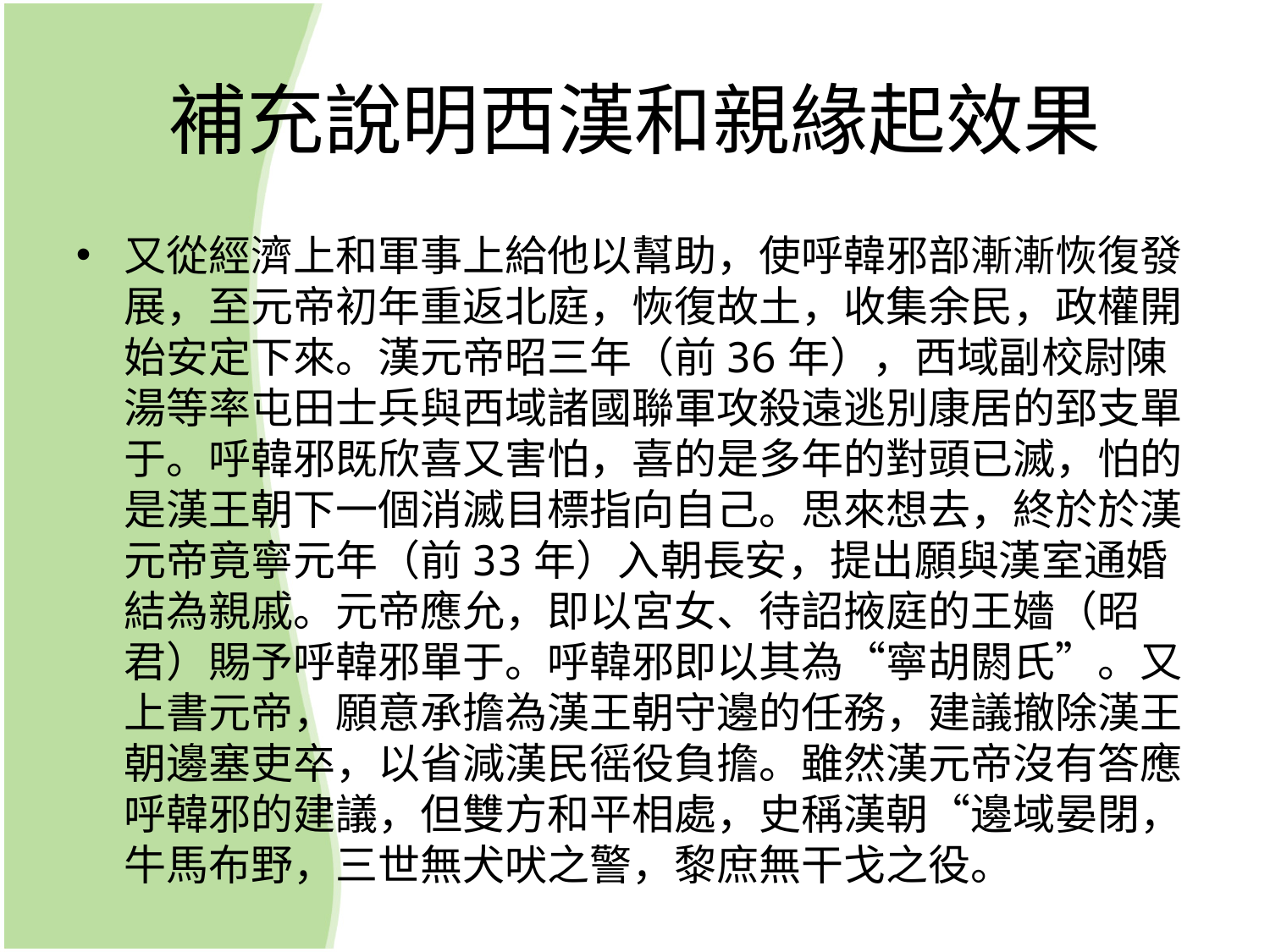

# 補充說明西漢和親緣起效果
又從經濟上和軍事上給他以幫助，使呼韓邪部漸漸恢復發展，至元帝初年重返北庭，恢復故土，收集余民，政權開始安定下來。漢元帝昭三年（前36年），西域副校尉陳湯等率屯田士兵與西域諸國聯軍攻殺遠逃別康居的郅支單于。呼韓邪既欣喜又害怕，喜的是多年的對頭已滅，怕的是漢王朝下一個消滅目標指向自己。思來想去，終於於漢元帝竟寧元年（前33年）入朝長安，提出願與漢室通婚結為親戚。元帝應允，即以宮女、待詔掖庭的王嬙（昭君）賜予呼韓邪單于。呼韓邪即以其為“寧胡閼氏”。又上書元帝，願意承擔為漢王朝守邊的任務，建議撤除漢王朝邊塞吏卒，以省減漢民徭役負擔。雖然漢元帝沒有答應呼韓邪的建議，但雙方和平相處，史稱漢朝“邊域晏閉，牛馬布野，三世無犬吠之警，黎庶無干戈之役。